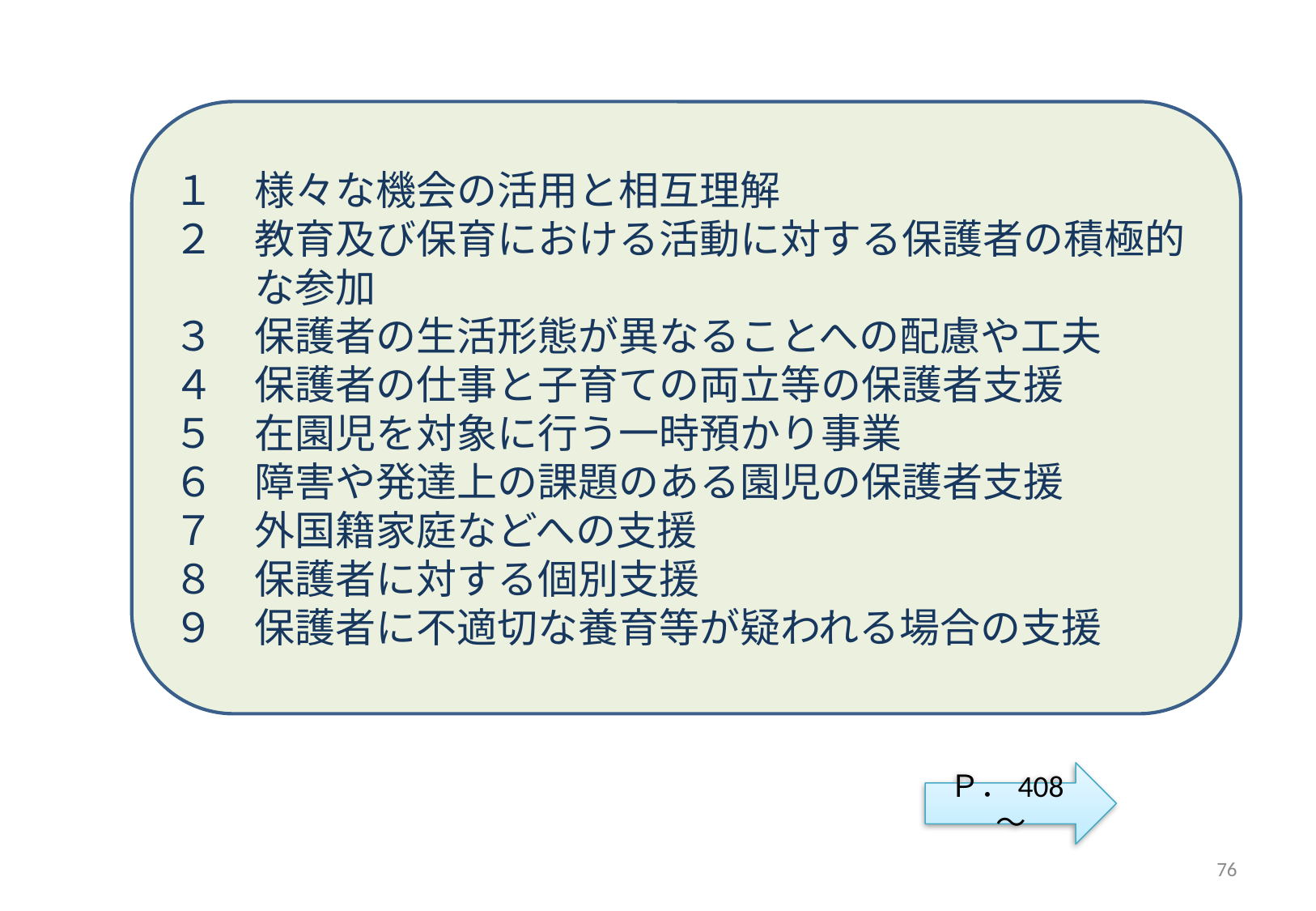

１　様々な機会の活用と相互理解
２　教育及び保育における活動に対する保護者の積極的
　　な参加
３　保護者の生活形態が異なることへの配慮や工夫
４　保護者の仕事と子育ての両立等の保護者支援
５　在園児を対象に行う一時預かり事業
６　障害や発達上の課題のある園児の保護者支援
７　外国籍家庭などへの支援
８　保護者に対する個別支援
９　保護者に不適切な養育等が疑われる場合の支援
Ｐ．408～
76